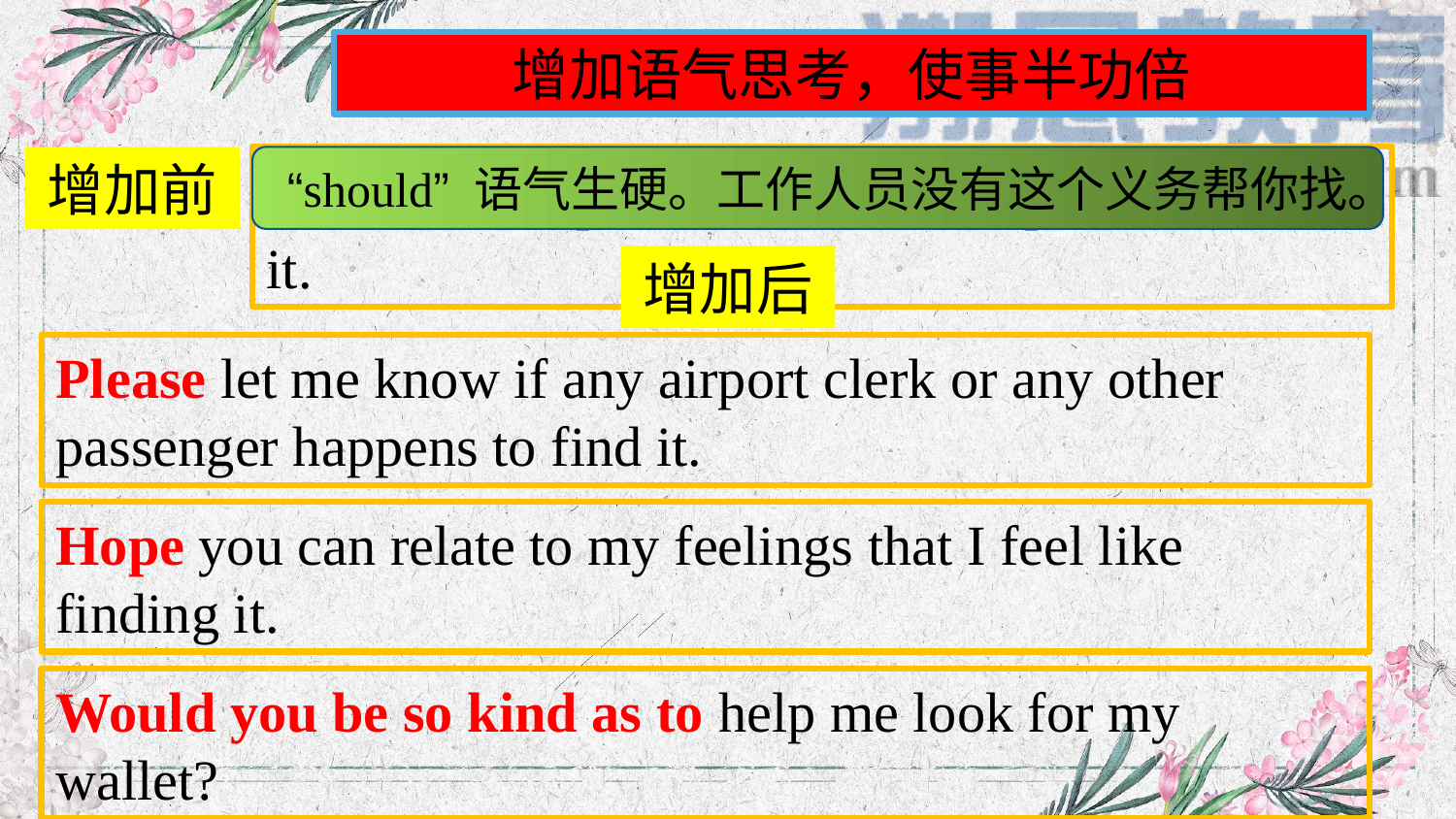

增加语气思考，使事半功倍
增加前
 You should spare no effort to help me look for it.
“should” 语气生硬。工作人员没有这个义务帮你找。
增加后
Please let me know if any airport clerk or any other passenger happens to find it.
Hope you can relate to my feelings that I feel like finding it.
Would you be so kind as to help me look for my wallet?